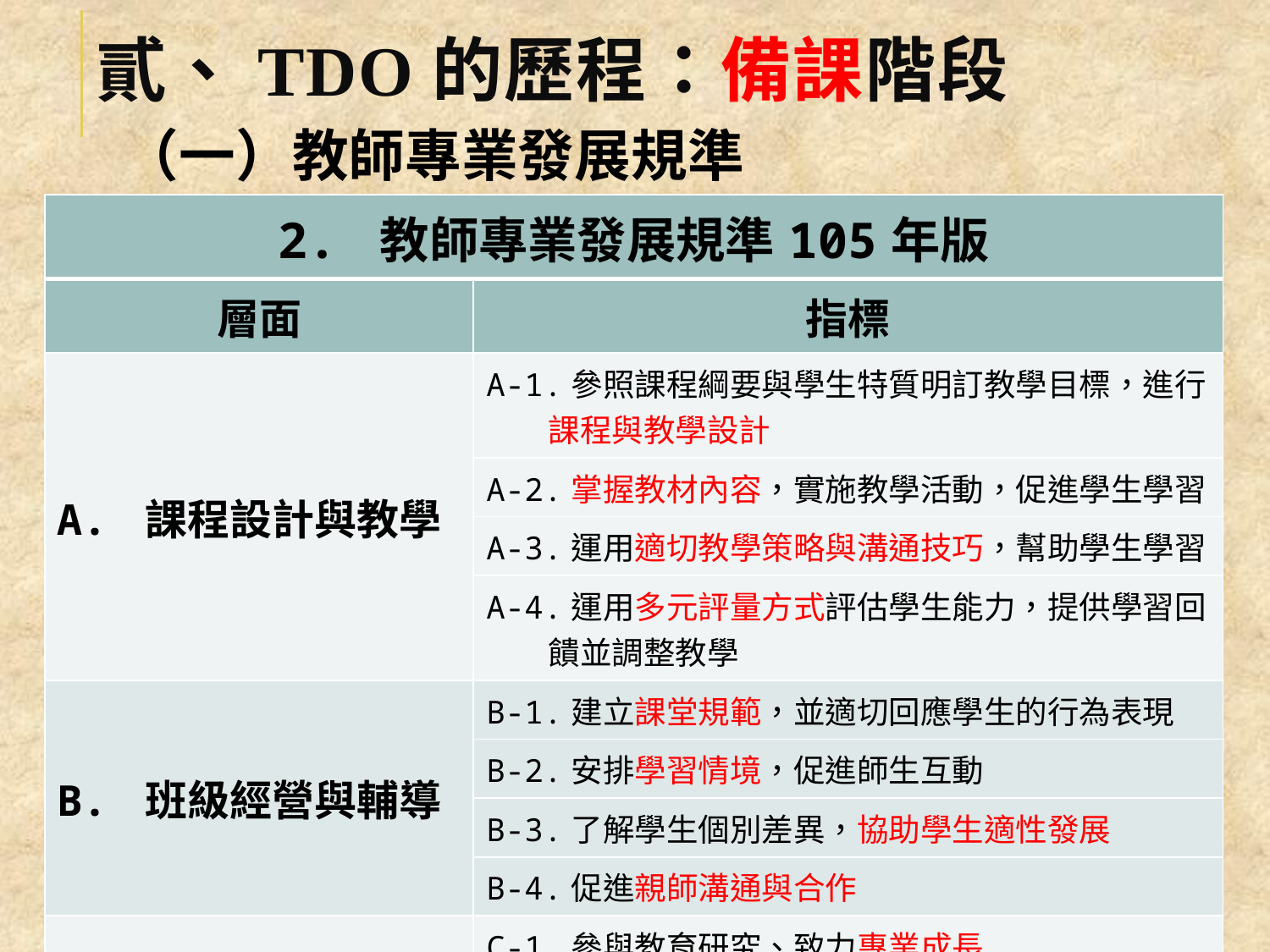

# 貳、TDO的歷程：備課階段
（一）教師專業發展規準

| 2. 教師專業發展規準105年版 |  |
| --- | --- |
| 層面 | 指標 |
| A. 課程設計與教學 | A-1.參照課程綱要與學生特質明訂教學目標，進行課程與教學設計 |
|  | A-2.掌握教材內容，實施教學活動，促進學生學習 |
|  | A-3.運用適切教學策略與溝通技巧，幫助學生學習 |
|  | A-4.運用多元評量方式評估學生能力，提供學習回饋並調整教學 |
| B. 班級經營與輔導 | B-1.建立課堂規範，並適切回應學生的行為表現 |
|  | B-2.安排學習情境，促進師生互動 |
|  | B-3.了解學生個別差異，協助學生適性發展 |
|  | B-4.促進親師溝通與合作 |
| C. 專業精進與責任 | C-1.參與教育研究、致力專業成長 |
|  | C-2.參與學校事務，展現協作與影響力 |
10